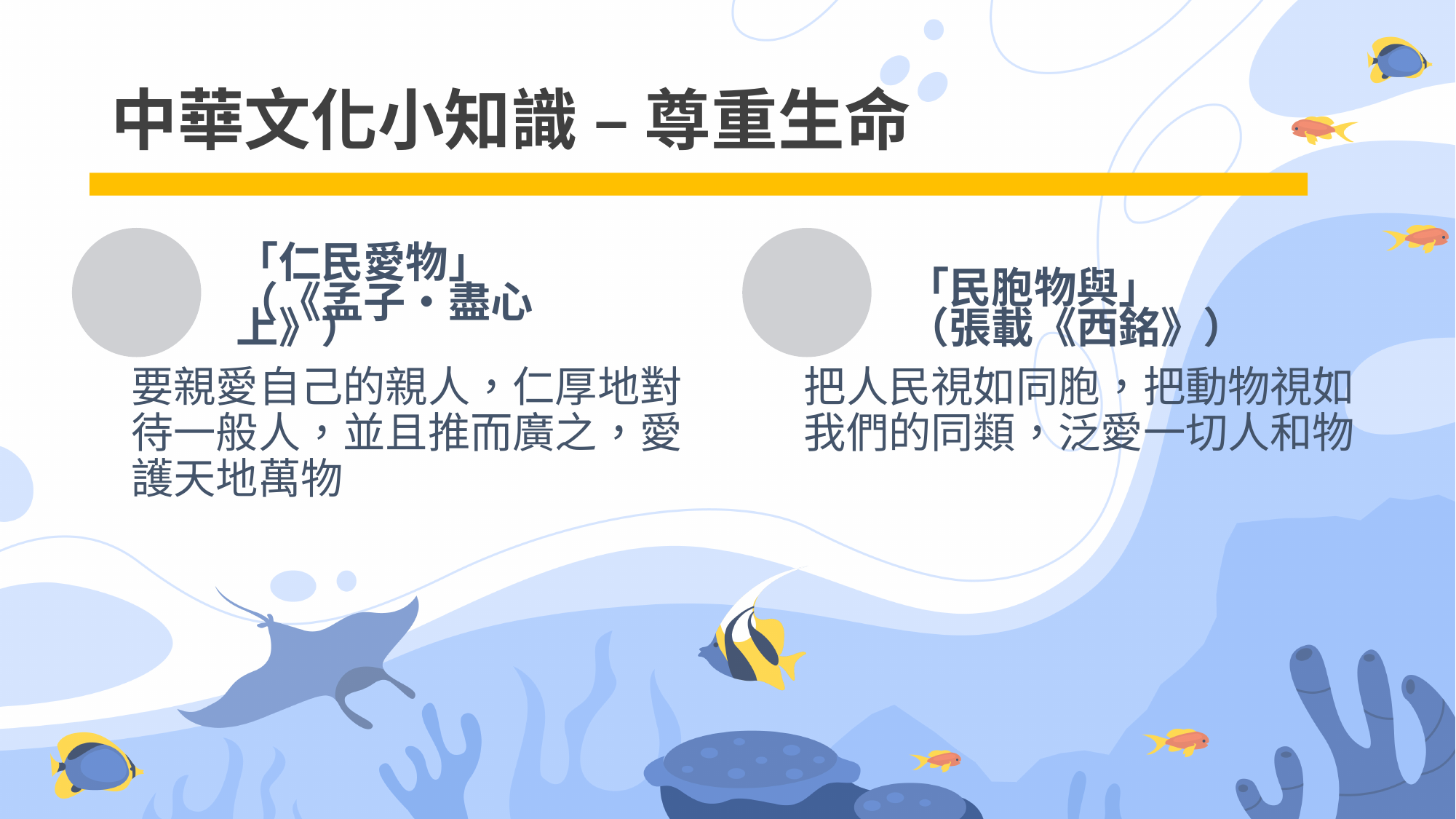

# 中華文化小知識 – 尊重生命

要親愛自己的親人，仁厚地對待一般人，並且推而廣之，愛護天地萬物
「仁民愛物」
（《孟子‧盡心上》）
把人民視如同胞，把動物視如我們的同類，泛愛一切人和物
「民胞物與」
（張載《西銘》）